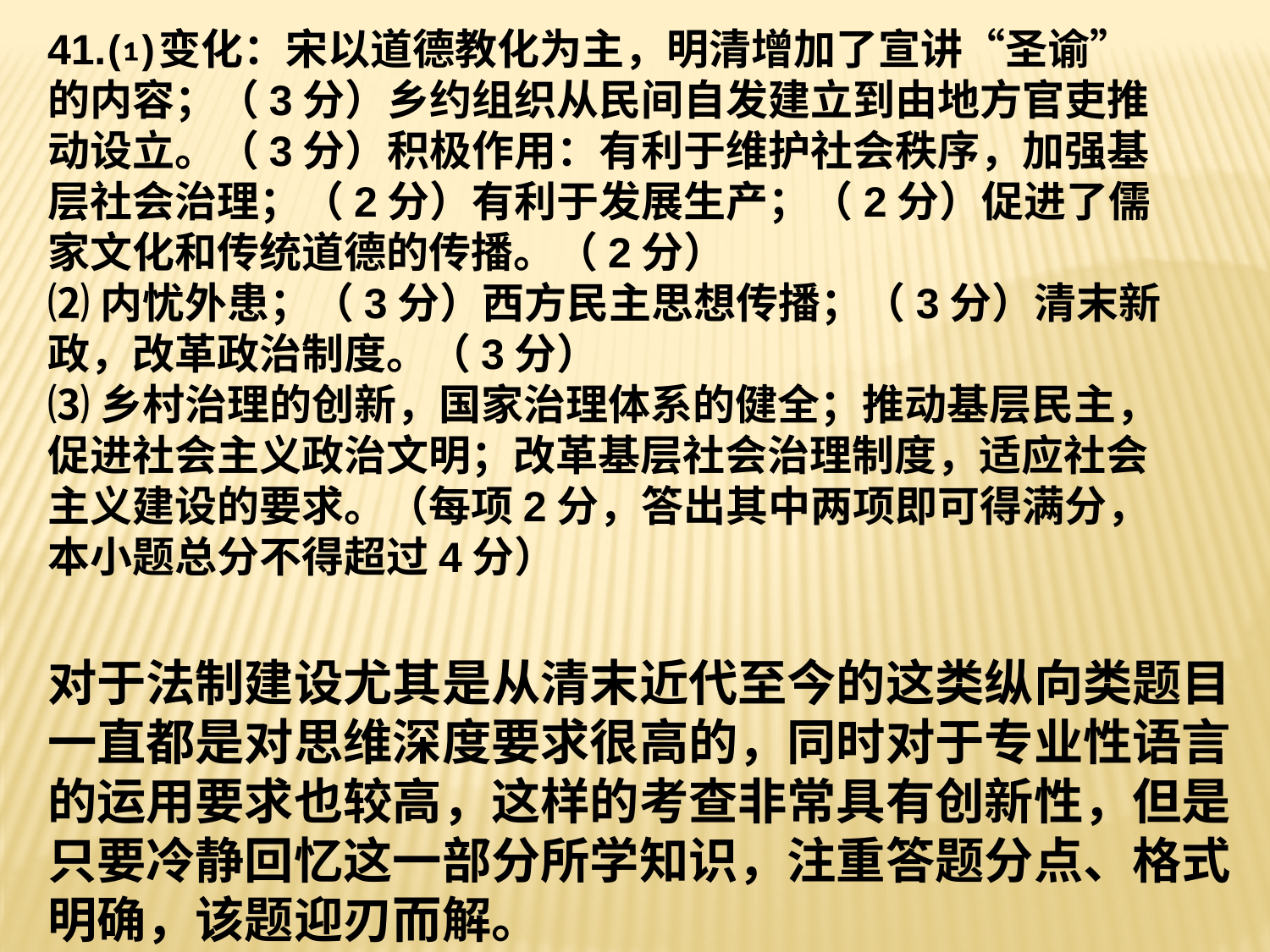

41.⑴变化：宋以道德教化为主，明清增加了宣讲“圣谕”的内容；（3分）乡约组织从民间自发建立到由地方官吏推动设立。（3分）积极作用：有利于维护社会秩序，加强基层社会治理；（2分）有利于发展生产；（2分）促进了儒家文化和传统道德的传播。（2分）
⑵内忧外患；（3分）西方民主思想传播；（3分）清末新政，改革政治制度。（3分）
⑶乡村治理的创新，国家治理体系的健全；推动基层民主，促进社会主义政治文明；改革基层社会治理制度，适应社会主义建设的要求。（每项2分，答出其中两项即可得满分，本小题总分不得超过4分）
对于法制建设尤其是从清末近代至今的这类纵向类题目一直都是对思维深度要求很高的，同时对于专业性语言的运用要求也较高，这样的考查非常具有创新性，但是只要冷静回忆这一部分所学知识，注重答题分点、格式明确，该题迎刃而解。